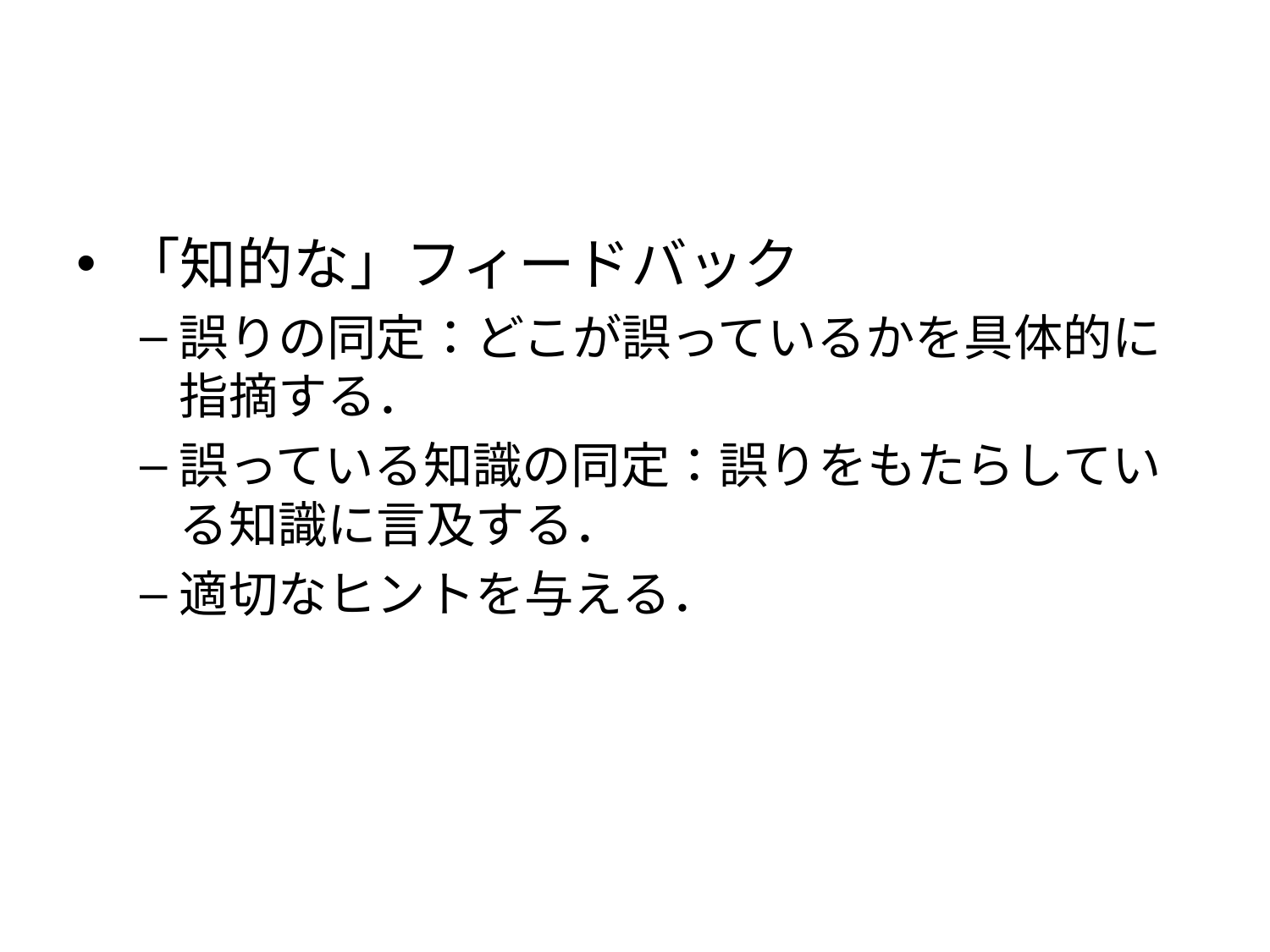

#
「知的な」フィードバック
誤りの同定：どこが誤っているかを具体的に指摘する．
誤っている知識の同定：誤りをもたらしている知識に言及する．
適切なヒントを与える．